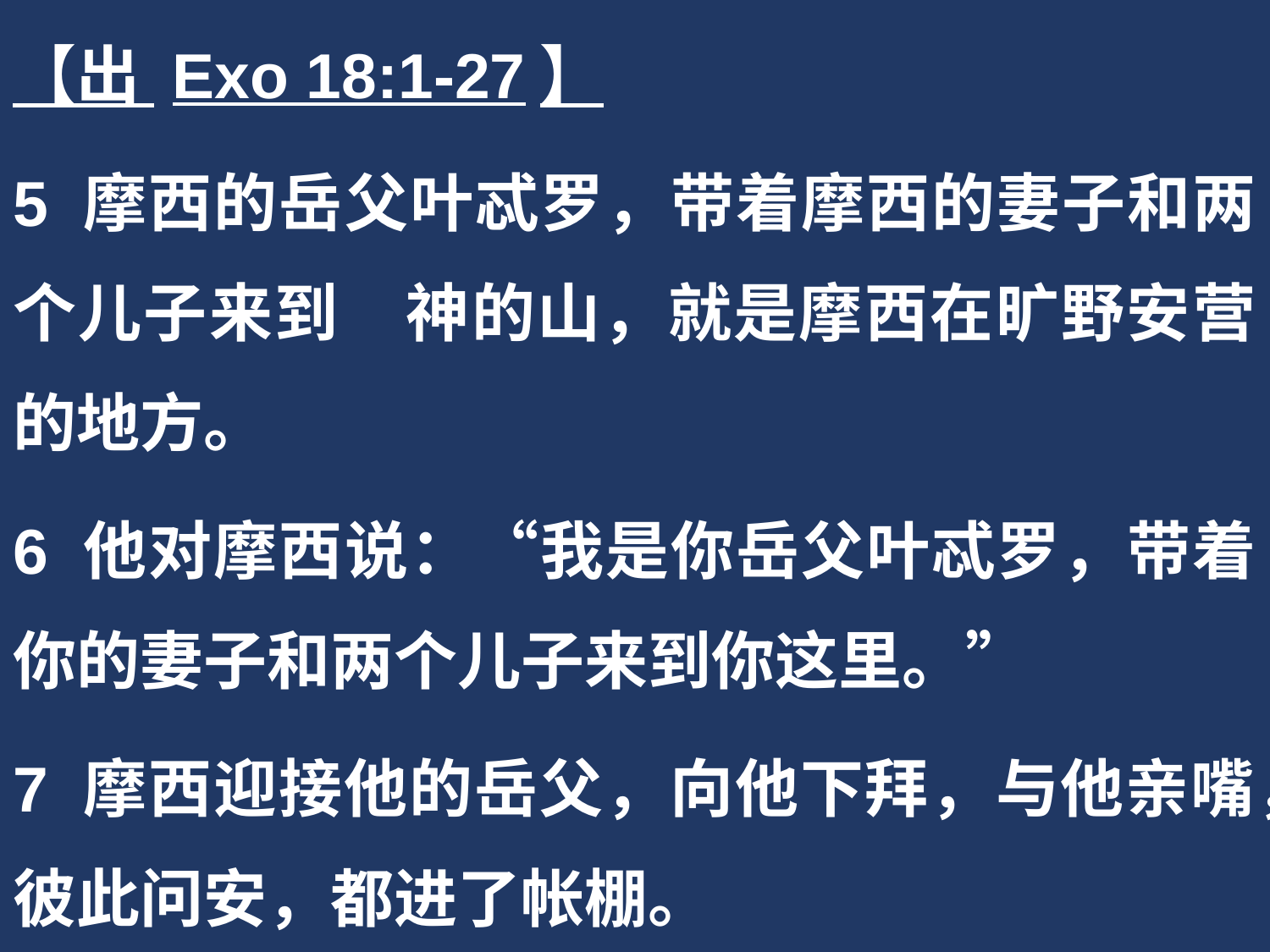

【出 Exo 18:1-27】
5 摩西的岳父叶忒罗，带着摩西的妻子和两个儿子来到　神的山，就是摩西在旷野安营的地方。
6 他对摩西说：“我是你岳父叶忒罗，带着你的妻子和两个儿子来到你这里。”
7 摩西迎接他的岳父，向他下拜，与他亲嘴，彼此问安，都进了帐棚。